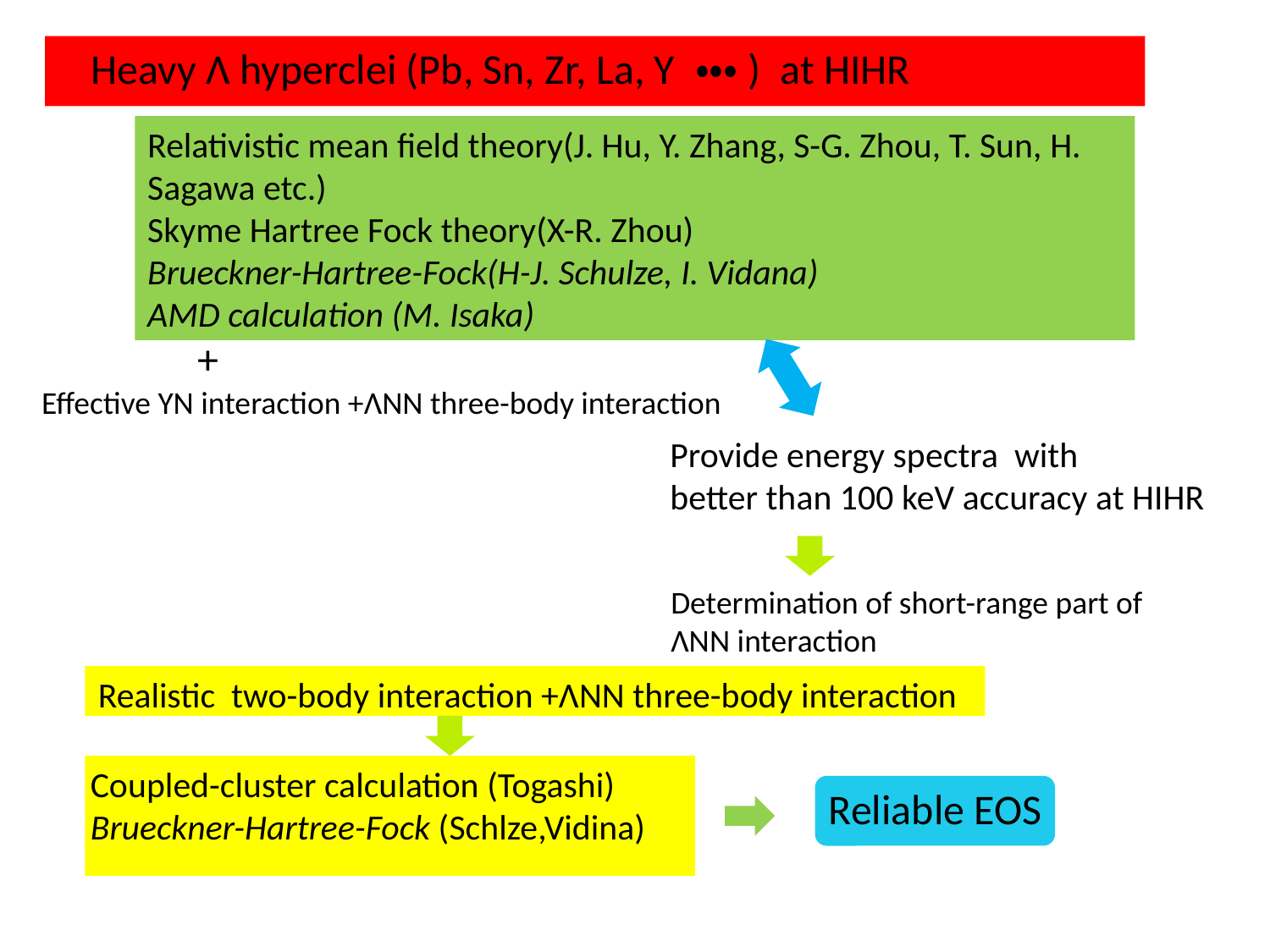

Heavy Λ hyperclei (Pb, Sn, Zr, La, Y ・・・)  at HIHR
Relativistic mean field theory(J. Hu, Y. Zhang, S-G. Zhou, T. Sun, H. Sagawa etc.)
Skyme Hartree Fock theory(X-R. Zhou)
Brueckner-Hartree-Fock(H-J. Schulze, I. Vidana)
AMD calculation (M. Isaka)
+

Effective YN interaction +ΛNN three-body interaction
Provide energy spectra  with
better than 100 keV accuracy at HIHR

Determination of short-range part of
ΛNN interaction

Realistic  two-body interaction +ΛNN three-body interaction

Coupled-cluster calculation (Togashi)
Brueckner-Hartree-Fock (Schlze,Vidina)

Reliable EOS